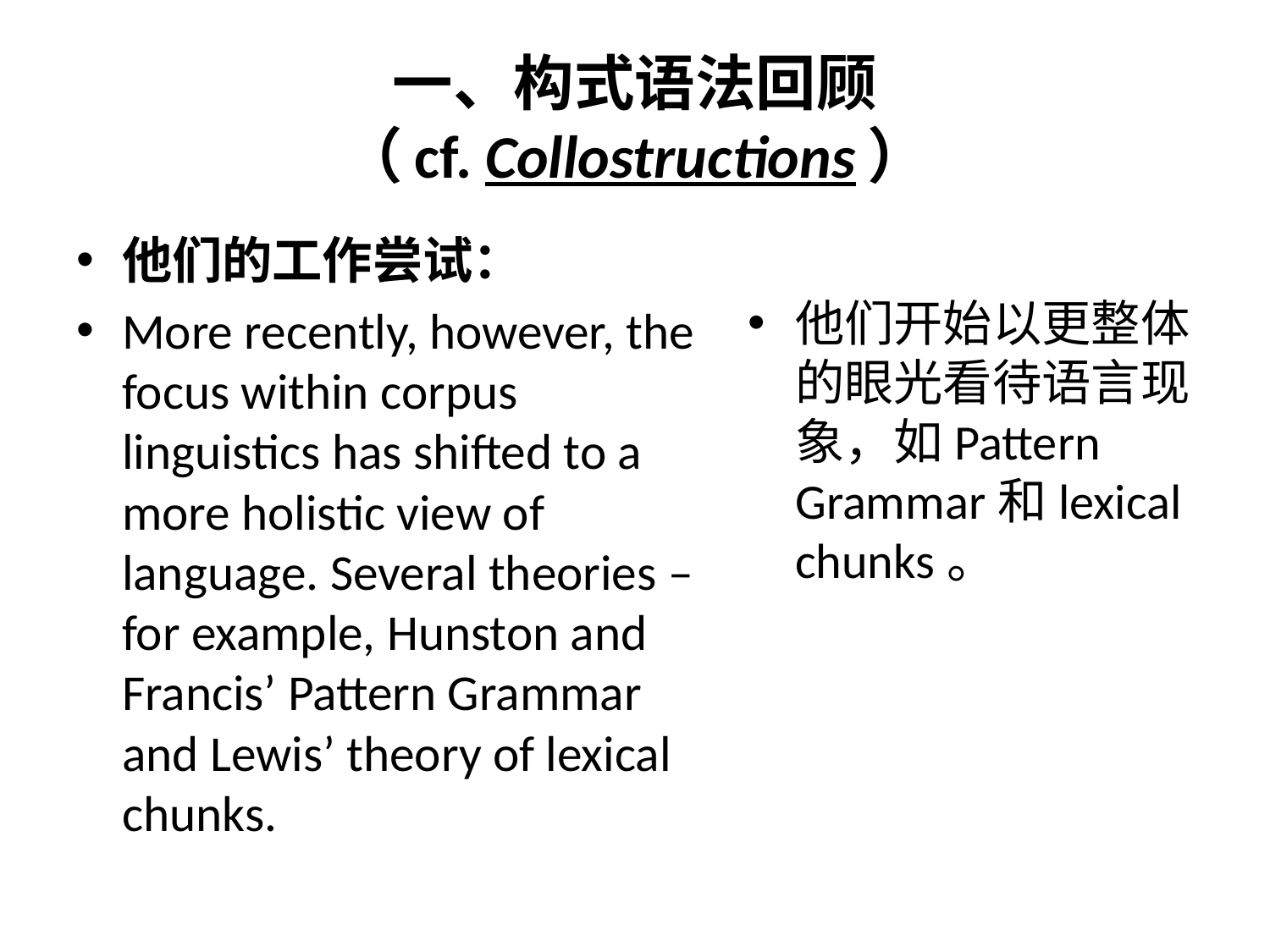

# 一、构式语法回顾 （cf. Collostructions）
他们的工作尝试：
More recently, however, the focus within corpus linguistics has shifted to a more holistic view of language. Several theories – for example, Hunston and Francis’ Pattern Grammar and Lewis’ theory of lexical chunks.

他们开始以更整体的眼光看待语言现象，如Pattern Grammar和lexical chunks。